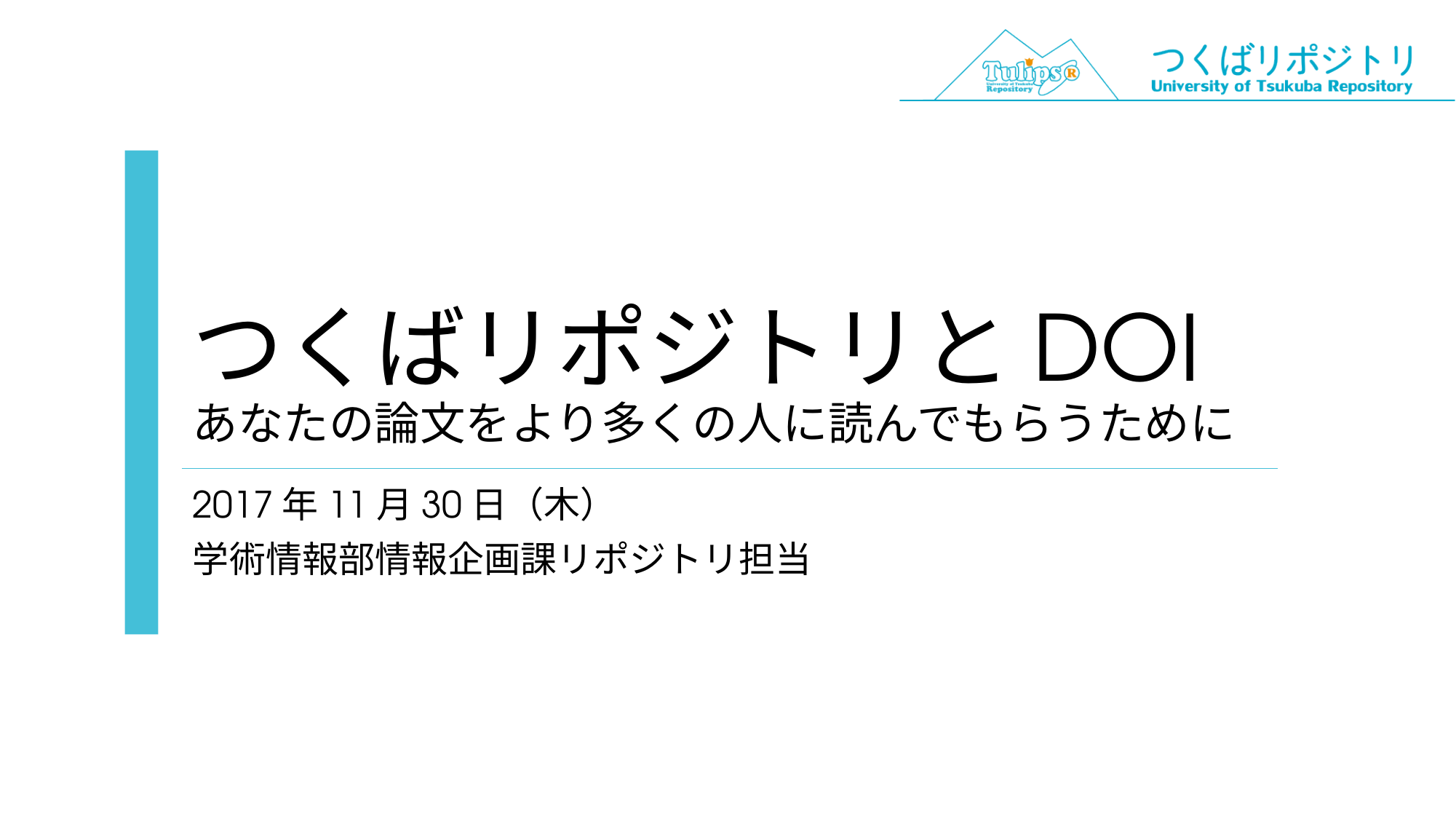

# つくばリポジトリとDOI あなたの論文をより多くの人に読んでもらうために
2017年11月30日（木）
学術情報部情報企画課リポジトリ担当